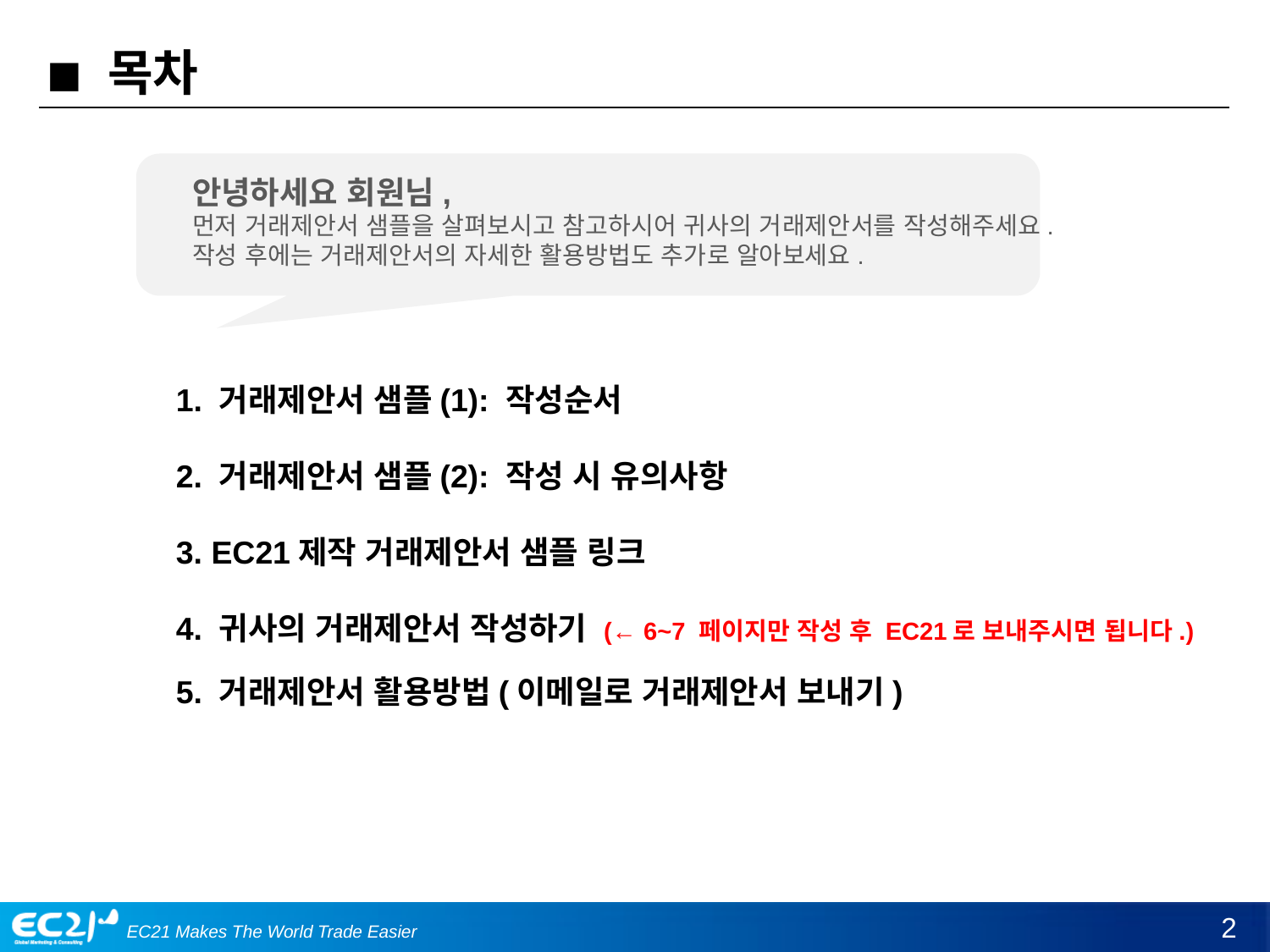

■ 목차

안녕하세요 회원님,
먼저 거래제안서 샘플을 살펴보시고 참고하시어 귀사의 거래제안서를 작성해주세요.
작성 후에는 거래제안서의 자세한 활용방법도 추가로 알아보세요.
1. 거래제안서 샘플(1): 작성순서

2. 거래제안서 샘플(2): 작성 시 유의사항

3. EC21제작 거래제안서 샘플 링크

4. 귀사의 거래제안서 작성하기 (← 6~7 페이지만 작성 후 EC21로 보내주시면 됩니다.)

5. 거래제안서 활용방법(이메일로 거래제안서 보내기)